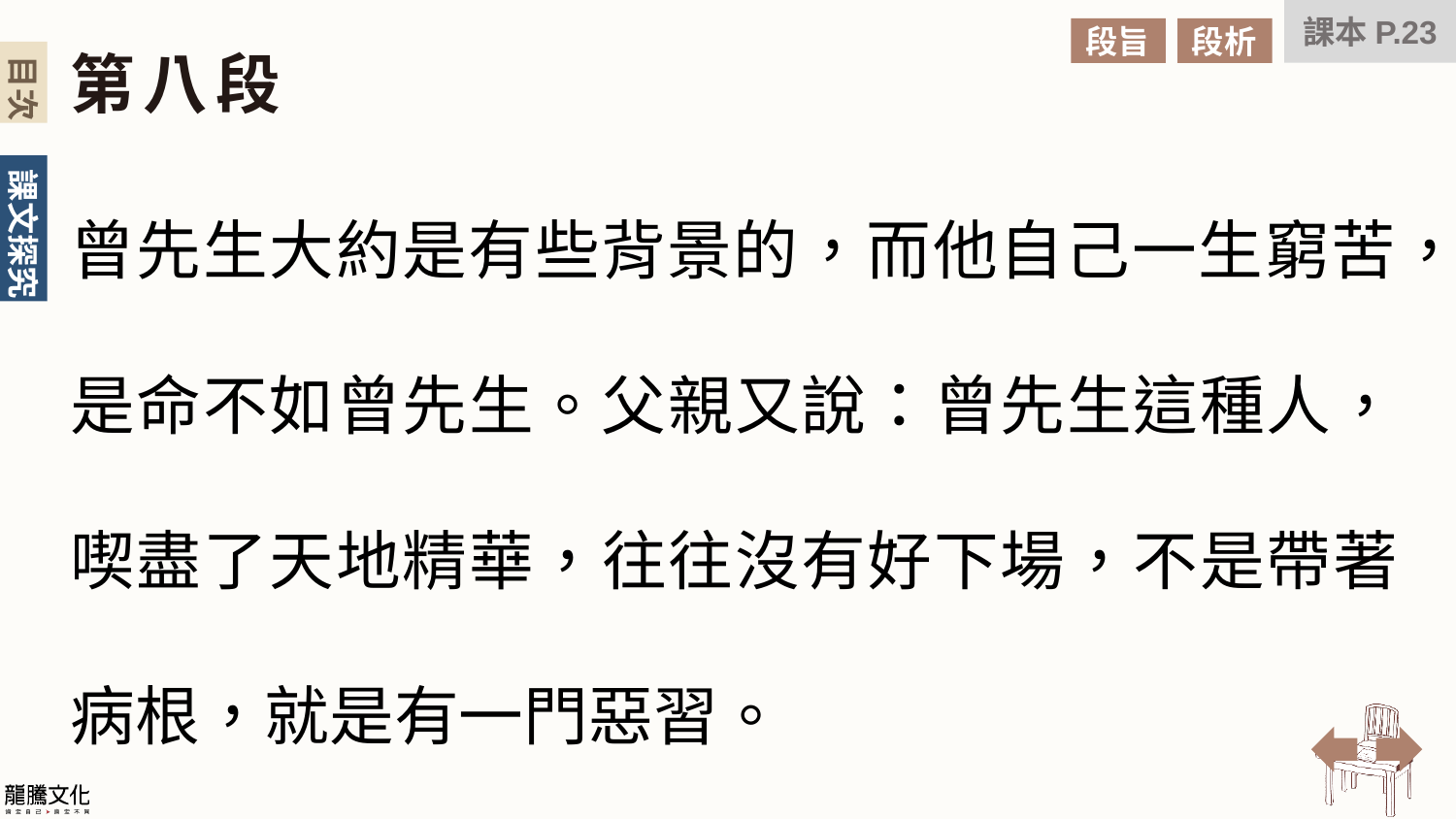

課本P.23
段旨
段析
第八段
曾先生大約是有些背景的，而他自己一生窮苦，是命不如曾先生。父親又說：曾先生這種人，喫盡了天地精華，往往沒有好下場，不是帶著病根，就是有一門惡習。